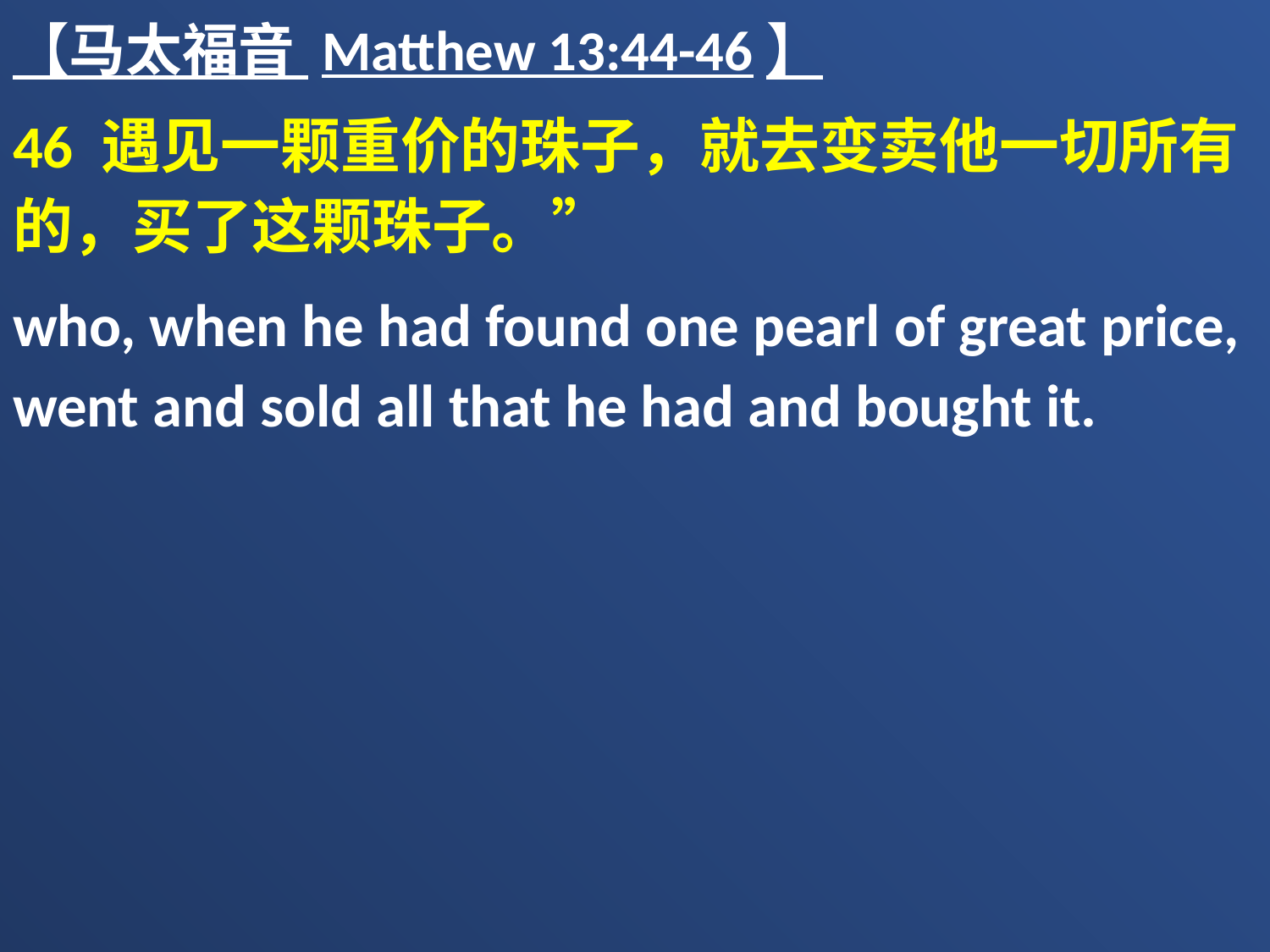

【马太福音 Matthew 13:44-46】
46 遇见一颗重价的珠子，就去变卖他一切所有的，买了这颗珠子。”
who, when he had found one pearl of great price, went and sold all that he had and bought it.